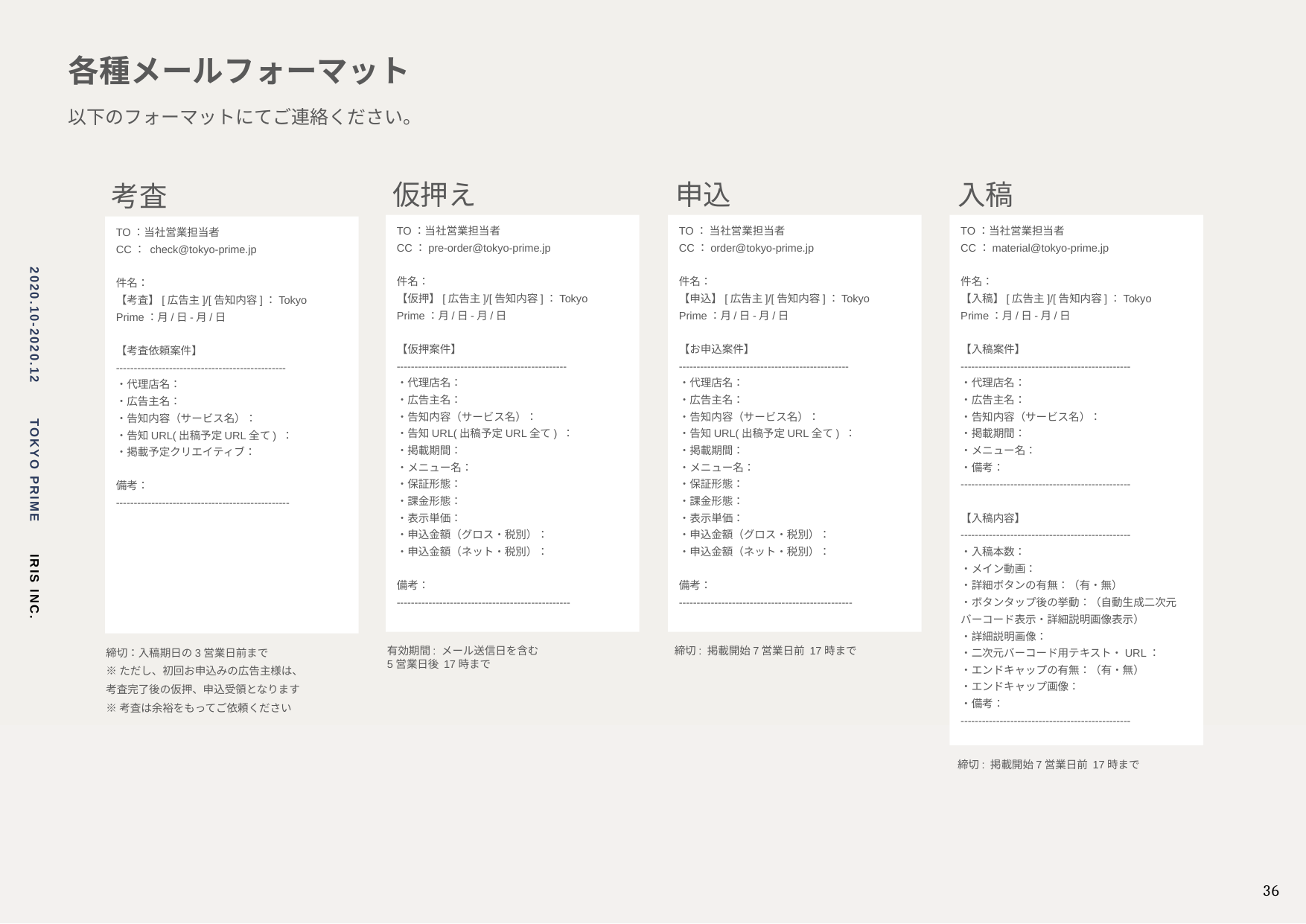

各種メールフォーマット
以下のフォーマットにてご連絡ください。

仮押え
TO：当社営業担当者
CC：pre-order@tokyo-prime.jp

件名：
【仮押】[広告主]/[告知内容]：Tokyo Prime：月/日-月/日

【仮押案件】
------------------------------------------------
・代理店名：
・広告主名：
・告知内容（サービス名）：
・告知URL(出稿予定URL全て) ：
・掲載期間：
・メニュー名：
・保証形態：
・課金形態：
・表示単価：
・申込金額（グロス・税別）：
・申込金額（ネット・税別）：

備考：
-------------------------------------------------
有効期間: メール送信日を含む
5営業日後 17時まで
申込
TO： 当社営業担当者
CC：order@tokyo-prime.jp

件名：
【申込】[広告主]/[告知内容]：Tokyo Prime：月/日-月/日

【お申込案件】
------------------------------------------------
・代理店名：
・広告主名：
・告知内容（サービス名）：
・告知URL(出稿予定URL全て) ：
・掲載期間：
・メニュー名：
・保証形態：
・課金形態：
・表示単価：
・申込金額（グロス・税別）：
・申込金額（ネット・税別）：

備考：
-------------------------------------------------
締切: 掲載開始7営業日前 17時まで
入稿
TO：当社営業担当者
CC：material@tokyo-prime.jp

件名：
【入稿】[広告主]/[告知内容]：Tokyo Prime：月/日-月/日

【入稿案件】
------------------------------------------------
・代理店名：
・広告主名：
・告知内容（サービス名）：
・掲載期間：
・メニュー名：
・備考：
------------------------------------------------

【入稿内容】
------------------------------------------------
・入稿本数：
・メイン動画：
・詳細ボタンの有無：（有・無）
・ボタンタップ後の挙動：（自動生成二次元バーコード表示・詳細説明画像表示）
・詳細説明画像：
・二次元バーコード用テキスト・URL：
・エンドキャップの有無：（有・無）
・エンドキャップ画像：
・備考：
------------------------------------------------
締切: 掲載開始7営業日前 17時まで
考査
TO：当社営業担当者
CC： check@tokyo-prime.jp

件名：
【考査】[広告主]/[告知内容]：Tokyo Prime：月/日-月/日

【考査依頼案件】
------------------------------------------------
・代理店名：
・広告主名：
・告知内容（サービス名）：
・告知URL(出稿予定URL全て) ：
・掲載予定クリエイティブ：

備考：
-------------------------------------------------
締切：入稿期日の3営業日前まで
※ただし、初回お申込みの広告主様は、
考査完了後の仮押、申込受領となります
※考査は余裕をもってご依頼ください